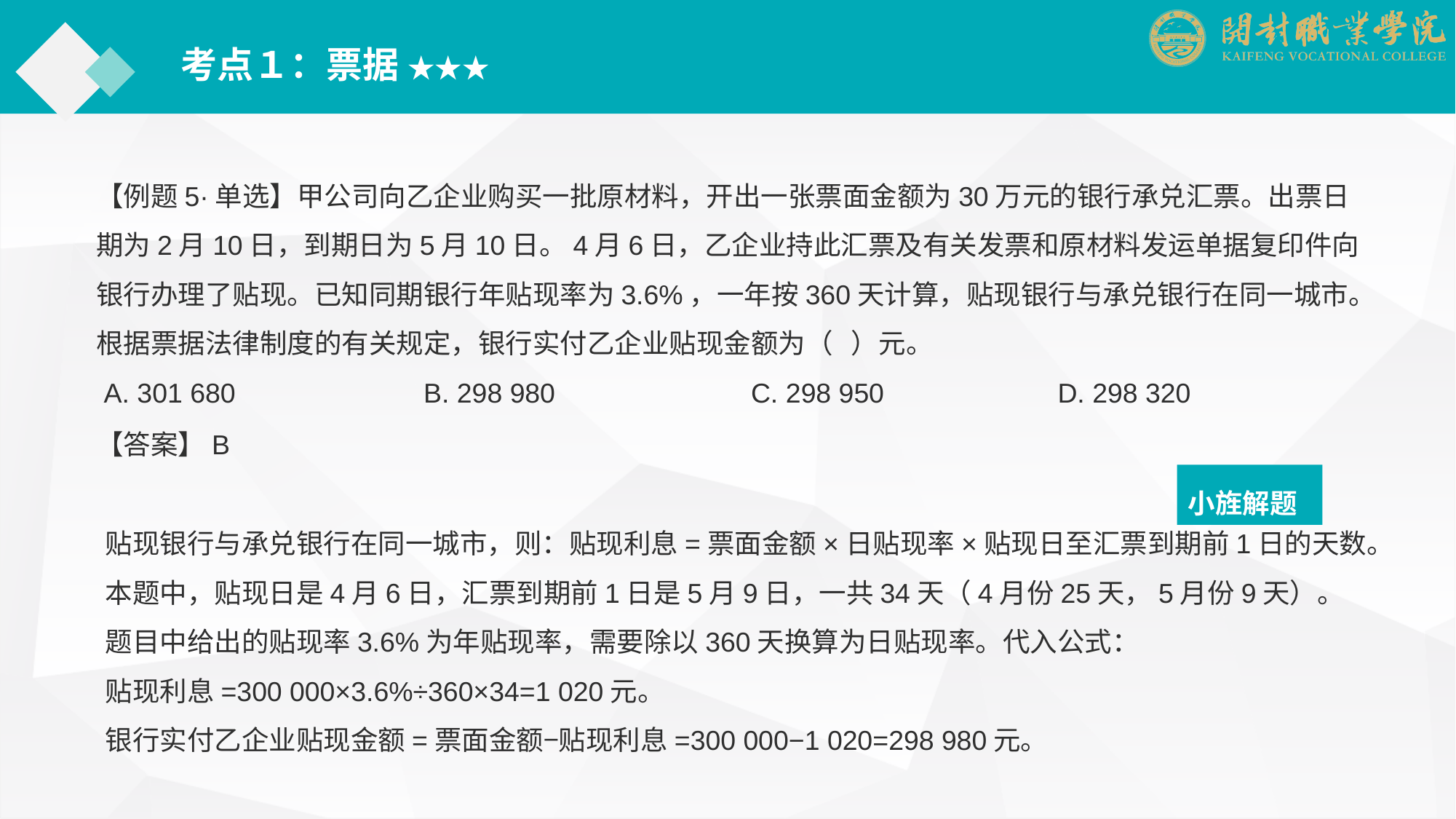

考点１：票据 ★★★
【例题5·单选】甲公司向乙企业购买一批原材料，开出一张票面金额为30万元的银行承兑汇票。出票日期为2月10日，到期日为5月10日。4月6日，乙企业持此汇票及有关发票和原材料发运单据复印件向银行办理了贴现。已知同期银行年贴现率为3.6%，一年按360天计算，贴现银行与承兑银行在同一城市。根据票据法律制度的有关规定，银行实付乙企业贴现金额为（   ）元。
 A. 301 680		B. 298 980　　　　	C. 298 950	　　　D. 298 320
【答案】B
小旌解题
贴现银行与承兑银行在同一城市，则：贴现利息=票面金额×日贴现率×贴现日至汇票到期前1日的天数。
本题中，贴现日是4月6日，汇票到期前1日是5月9日，一共34天（4月份25天，5月份9天）。题目中给出的贴现率3.6%为年贴现率，需要除以360天换算为日贴现率。代入公式：
贴现利息=300 000×3.6%÷360×34=1 020元。
银行实付乙企业贴现金额=票面金额−贴现利息=300 000−1 020=298 980元。